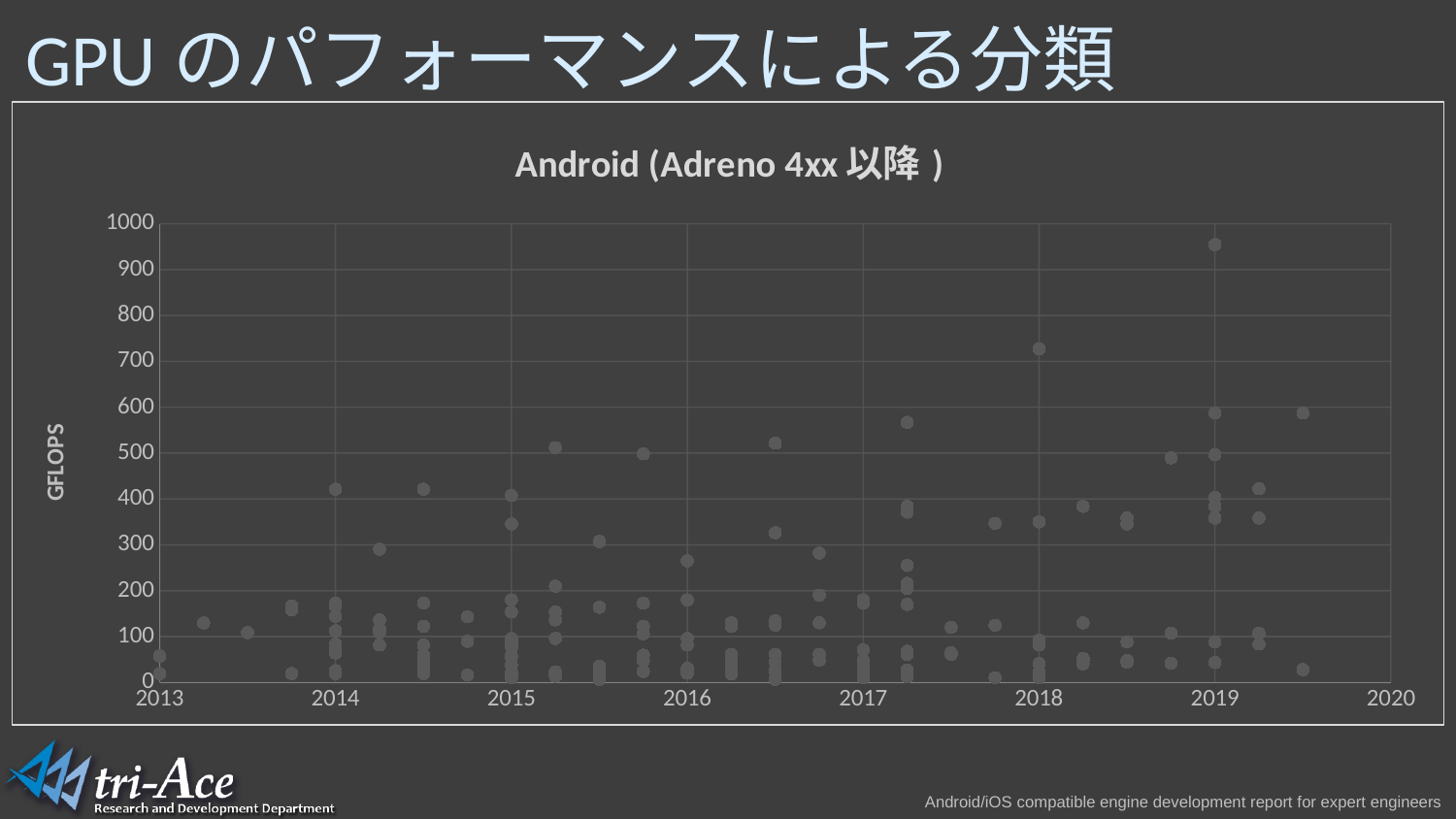

# GPUのパフォーマンスによる分類

### Chart: 　Android (Adreno 4xx以降)

| Category | Android SoC | Adreno 4xx以降 |
|---|---|---|